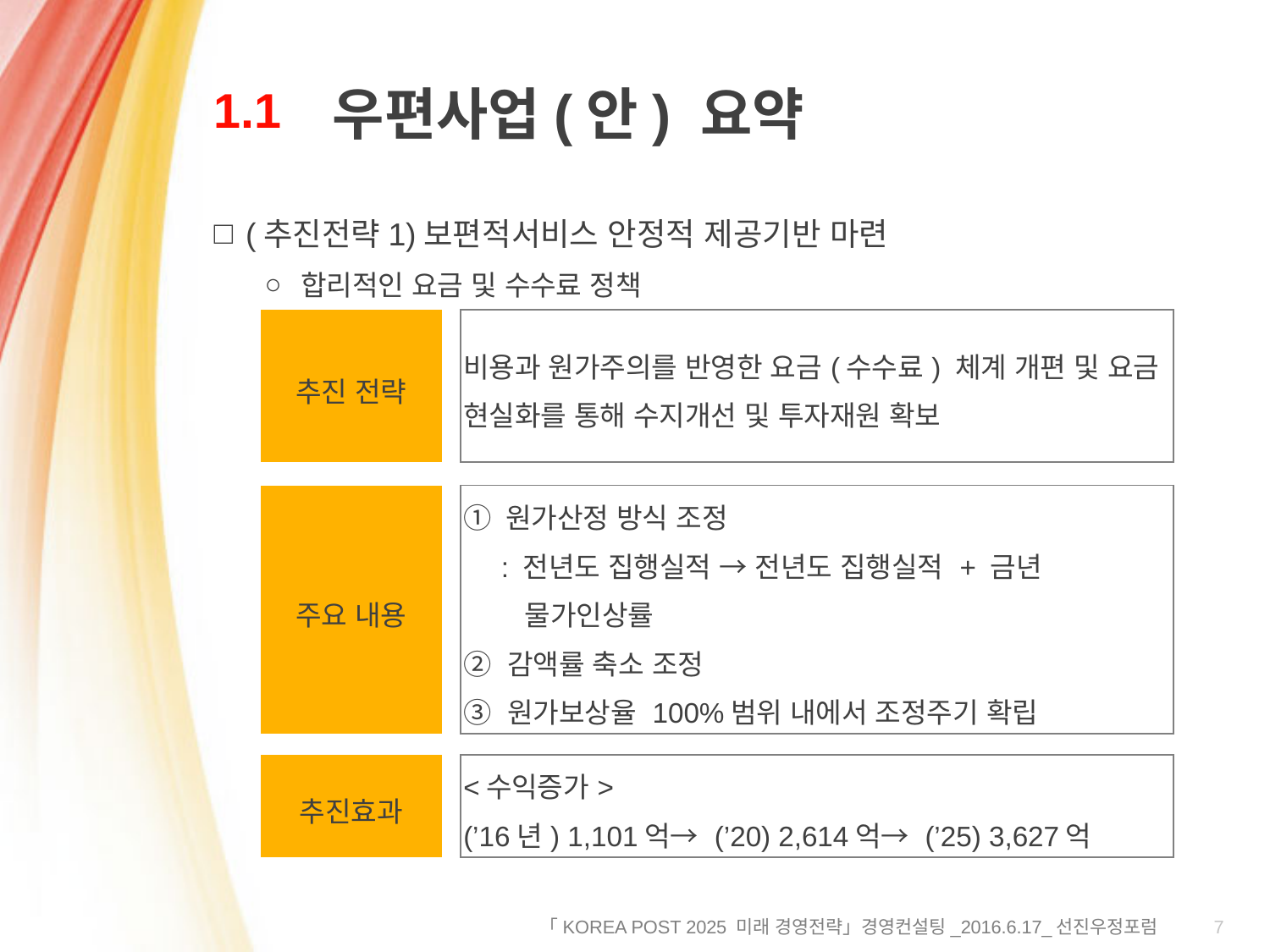

# 1.1
우편사업(안) 요약
(추진전략1)보편적서비스 안정적 제공기반 마련
합리적인 요금 및 수수료 정책
| 추진 전략 |  | 비용과 원가주의를 반영한 요금(수수료) 체계 개편 및 요금 현실화를 통해 수지개선 및 투자재원 확보 |
| --- | --- | --- |
|  |  |  |
| 주요 내용 |  | ① 원가산정 방식 조정 : 전년도 집행실적 → 전년도 집행실적 + 금년 물가인상률 ② 감액률 축소 조정 ③ 원가보상율 100%범위 내에서 조정주기 확립 |
|  |  |  |
| 추진효과 |  | <수익증가> (’16년) 1,101억→ (’20) 2,614억→ (’25) 3,627억 |
7